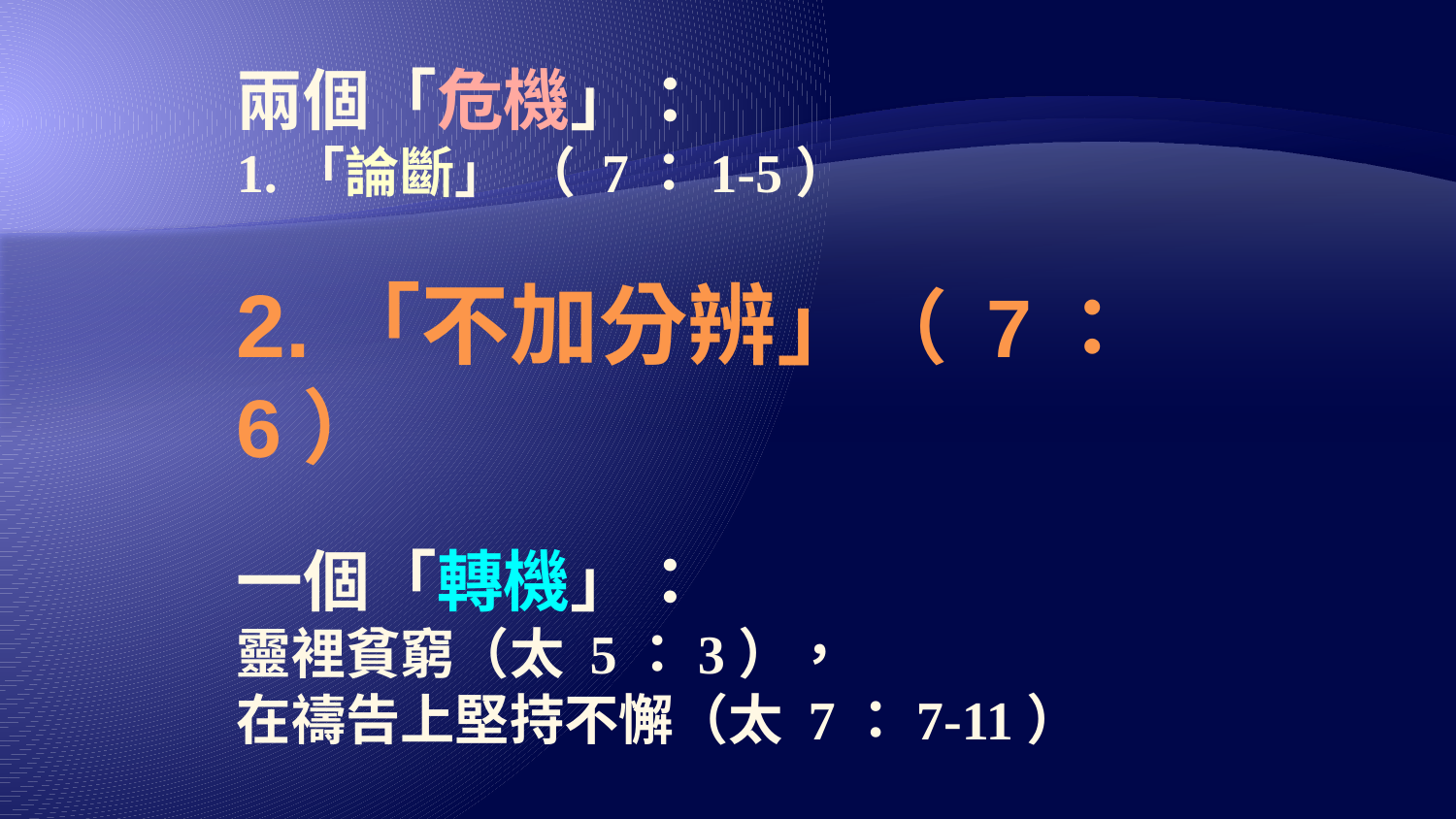

# 兩個「危機」： 1.「論斷」 （ 7：1-5） 2.「不加分辨」（ 7：6） 一個「轉機」： 靈裡貧窮（太 5：3）， 在禱告上堅持不懈（太 7：7-11）